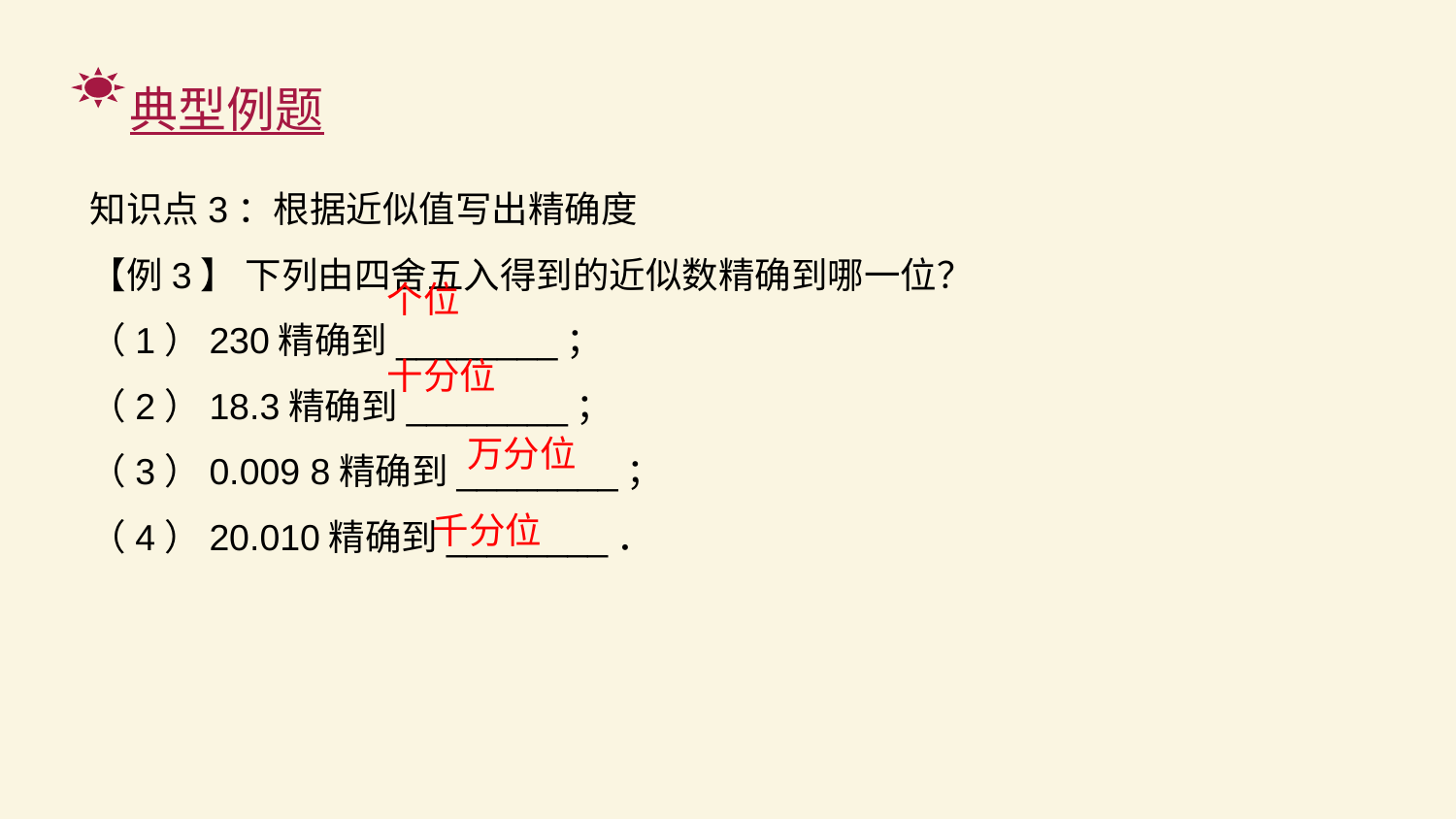

典型例题

知识点3：根据近似值写出精确度
【例3】 下列由四舍五入得到的近似数精确到哪一位？
（1）230精确到________；
（2）18.3精确到________；
（3）0.009 8精确到________；
（4）20.010精确到________．
个位
十分位
万分位
千分位